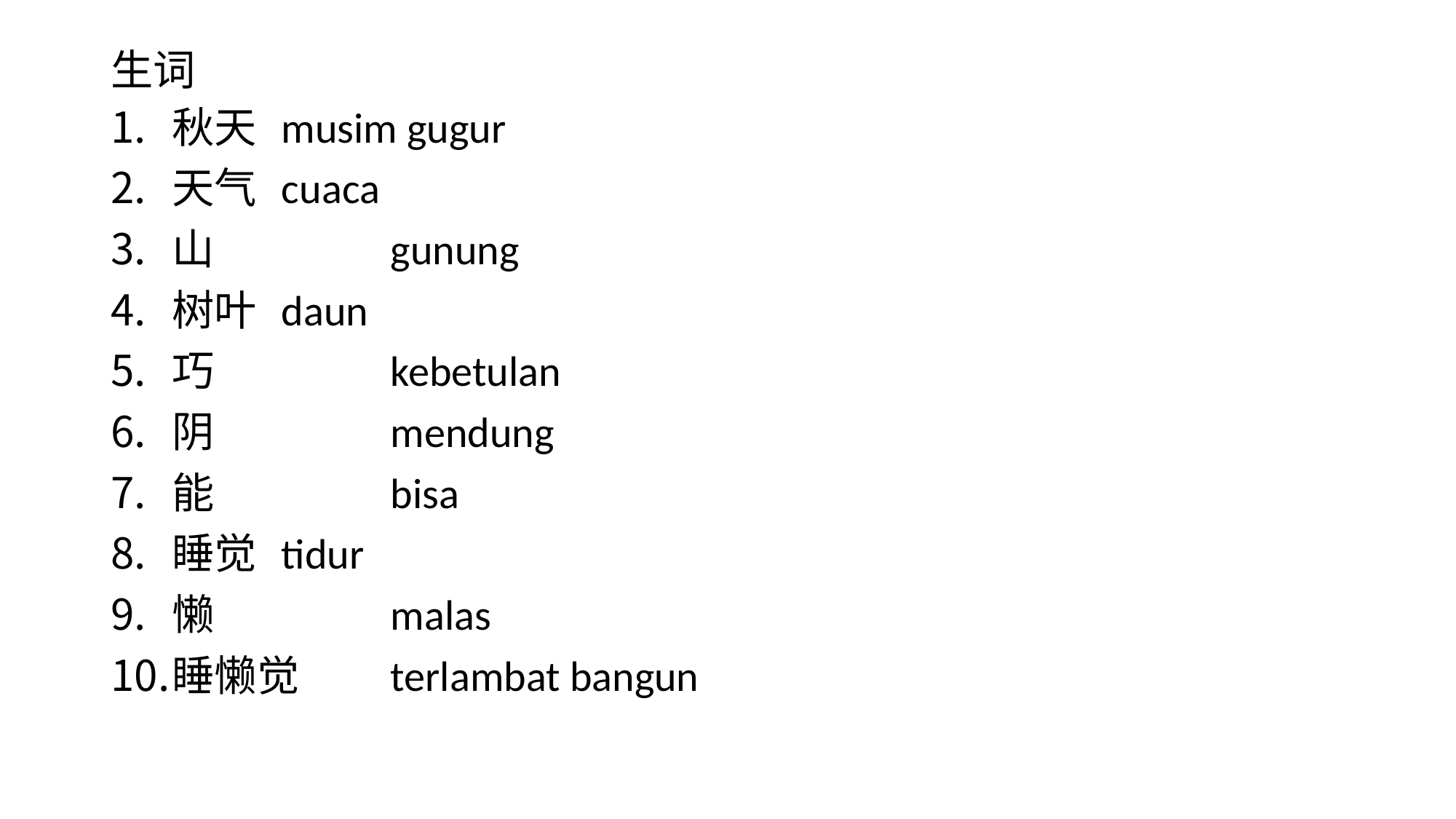

# 生词
秋天	musim gugur
天气	cuaca
山		gunung
树叶	daun
巧		kebetulan
阴		mendung
能		bisa
睡觉	tidur
懒		malas
睡懒觉	terlambat bangun